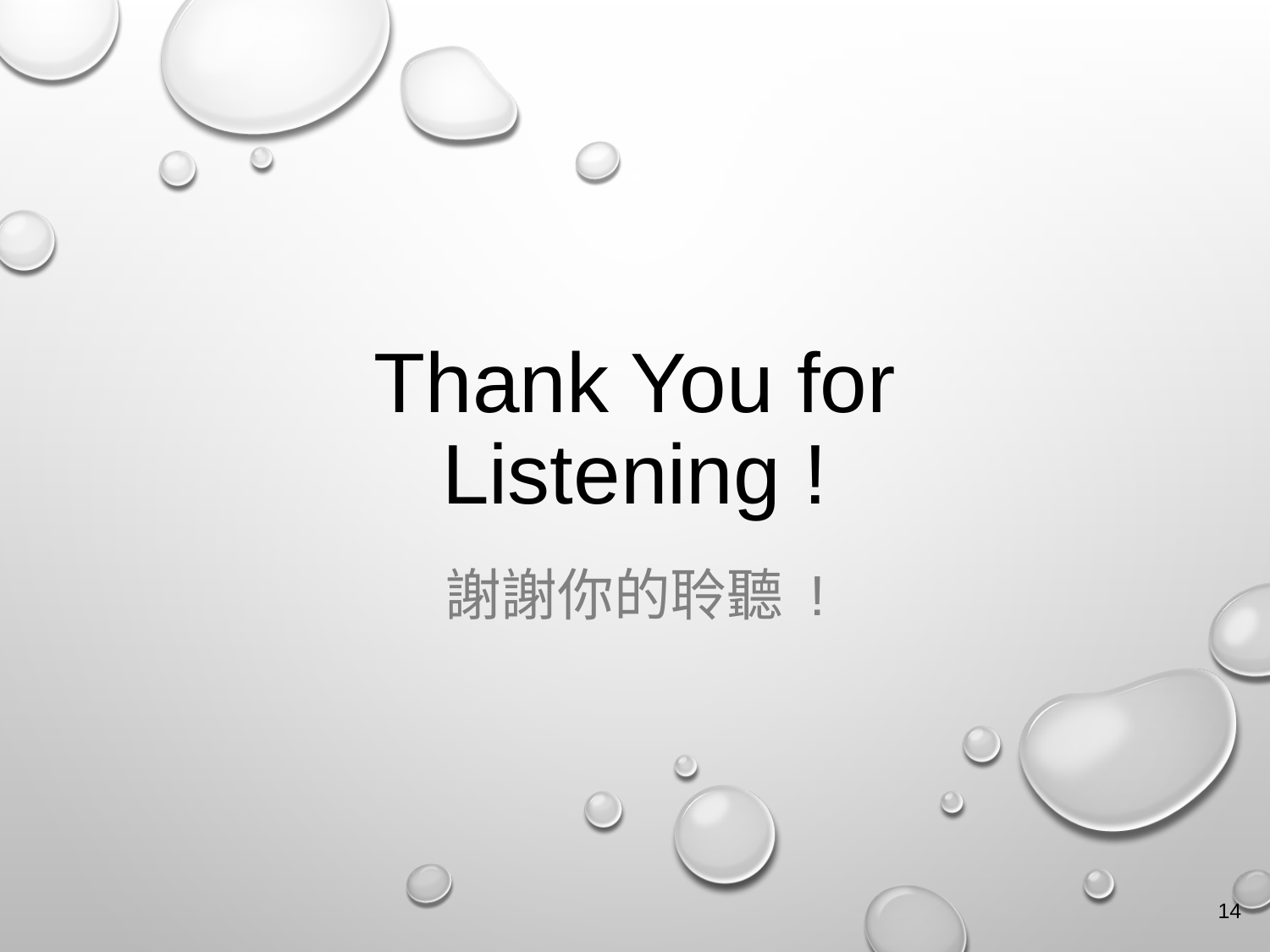

# Thank You for Listening !
謝謝你的聆聽 !
14